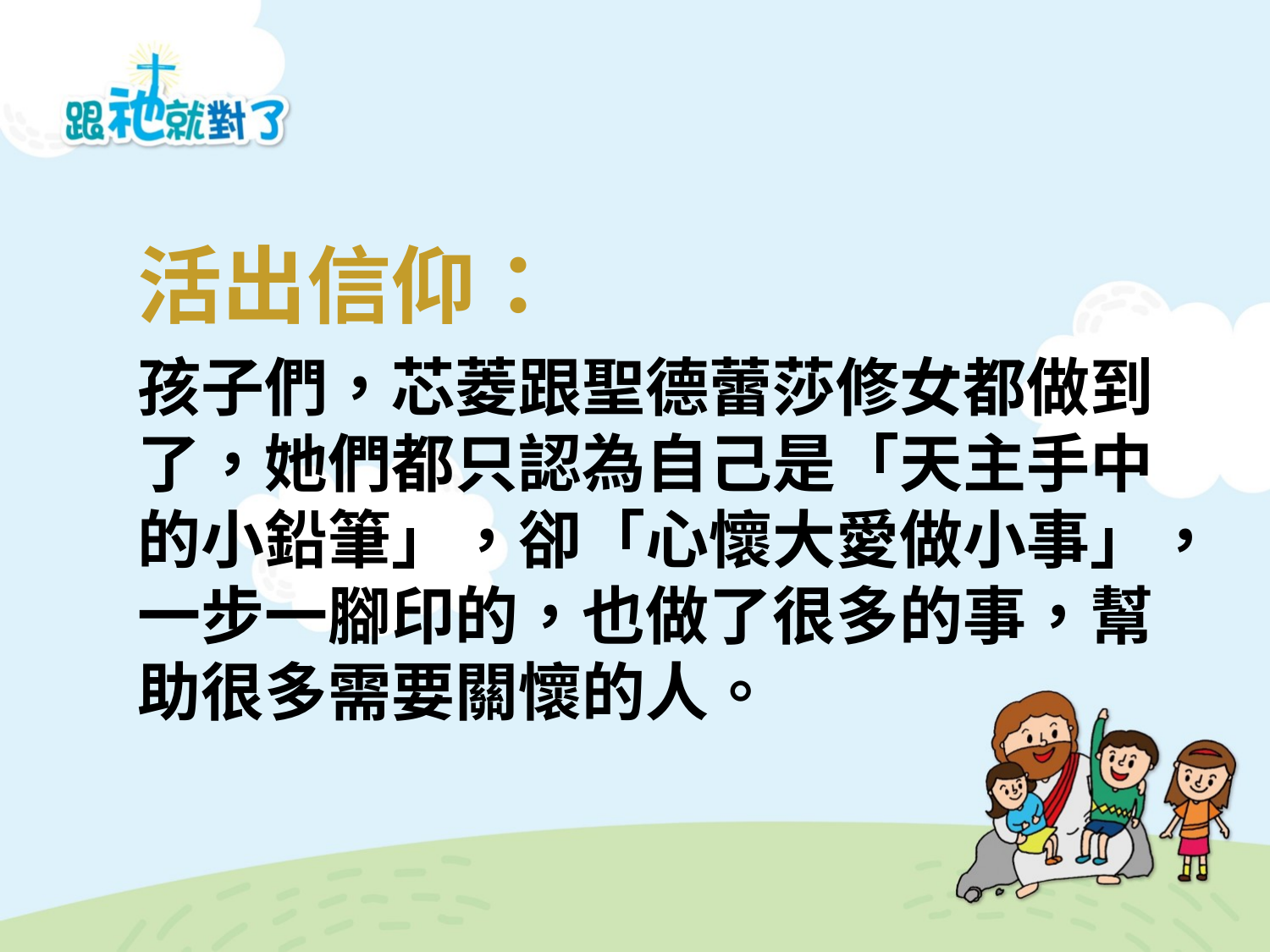

活出信仰：
孩子們，芯菱跟聖德蕾莎修女都做到了，她們都只認為自己是「天主手中的小鉛筆」，卻「心懷大愛做小事」，一步一腳印的，也做了很多的事，幫助很多需要關懷的人。